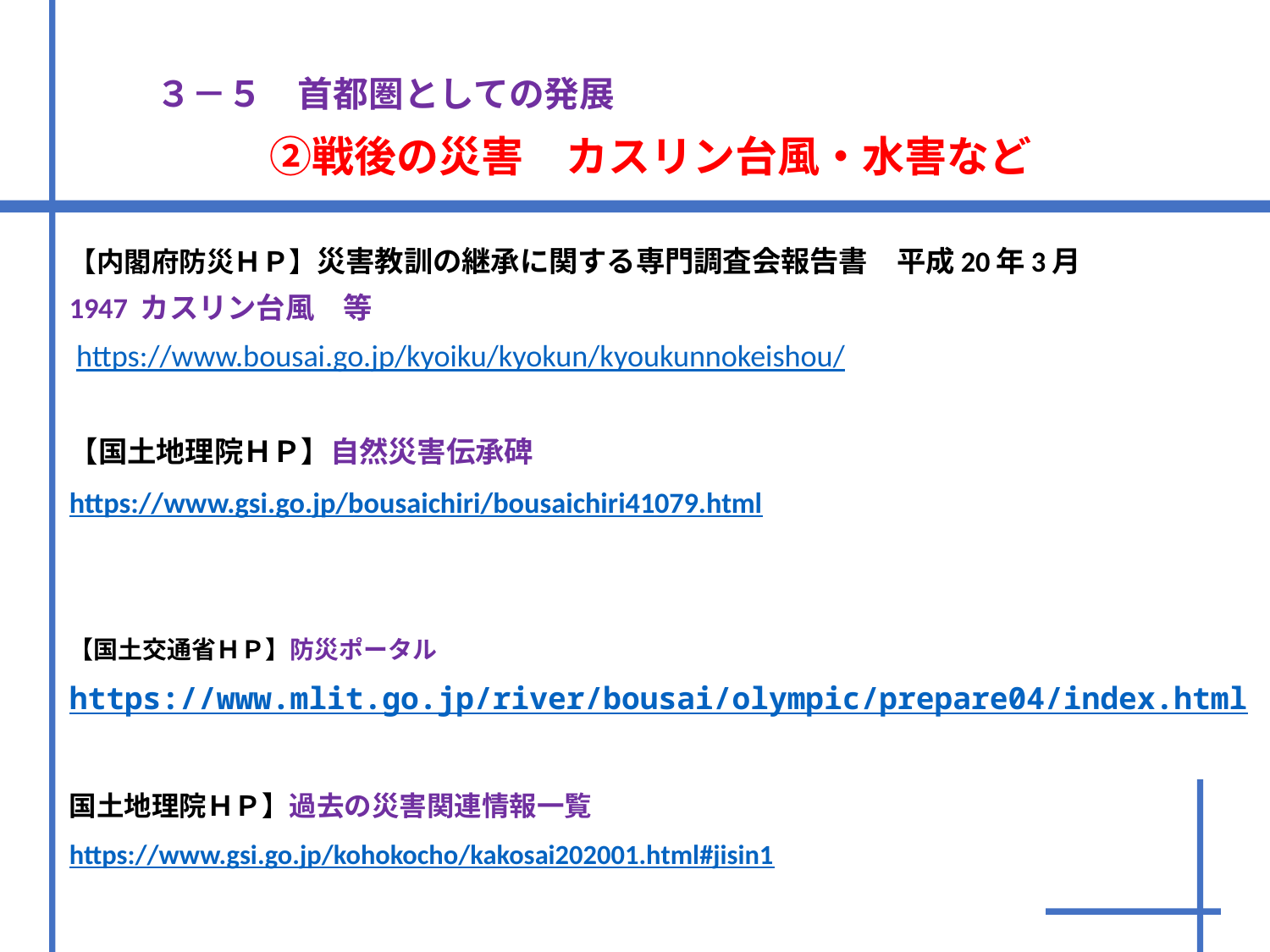

# ３－５　首都圏としての発展　 　　　②戦後の災害　カスリン台風・水害など

【内閣府防災ＨＰ】災害教訓の継承に関する専門調査会報告書　平成20年3月
1947 カスリン台風　等
 https://www.bousai.go.jp/kyoiku/kyokun/kyoukunnokeishou/

【国土地理院ＨＰ】自然災害伝承碑
https://www.gsi.go.jp/bousaichiri/bousaichiri41079.html

【国土交通省ＨＰ】防災ポータル
https://www.mlit.go.jp/river/bousai/olympic/prepare04/index.html

国土地理院ＨＰ】過去の災害関連情報一覧
https://www.gsi.go.jp/kohokocho/kakosai202001.html#jisin1